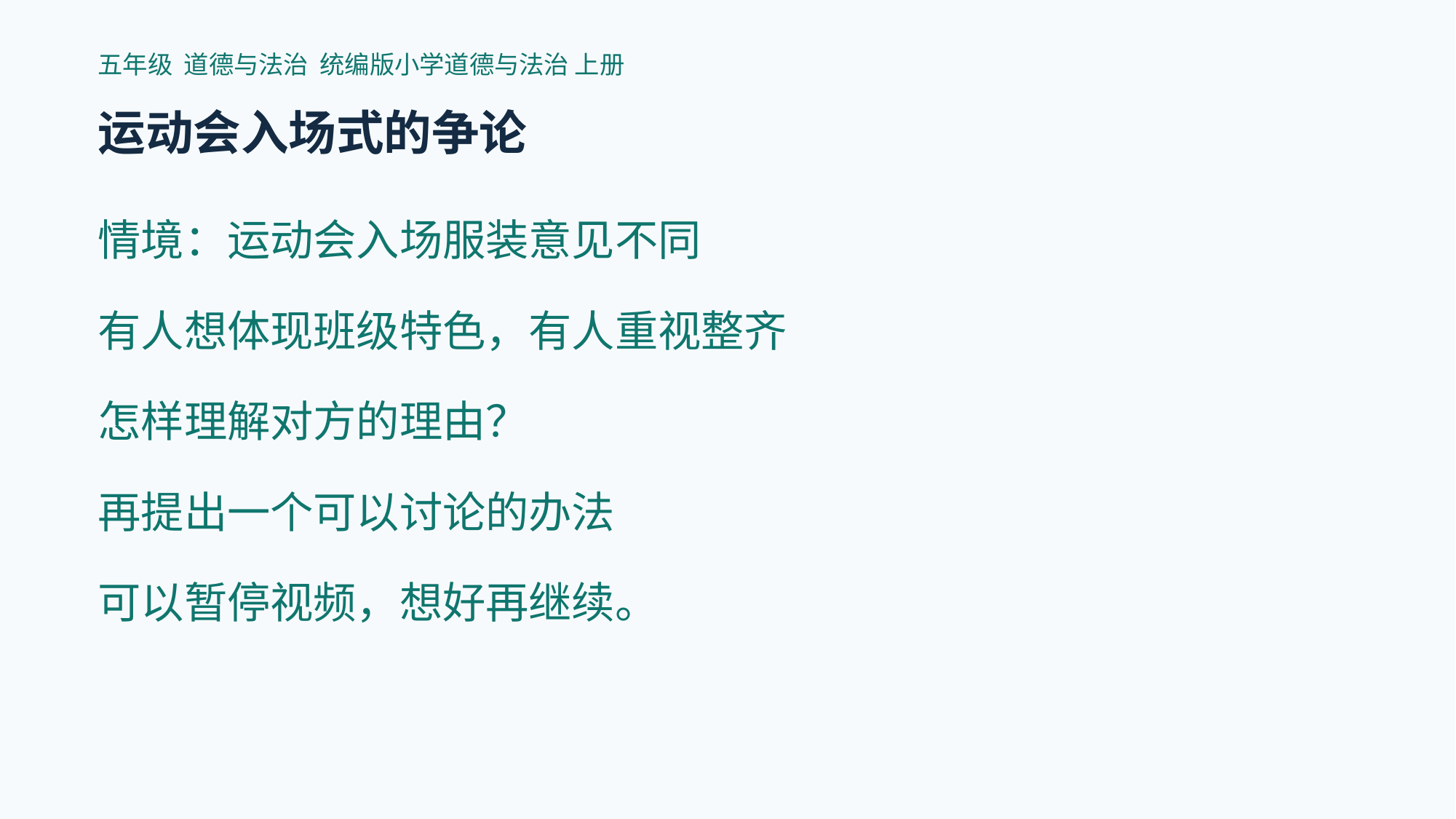

五年级  道德与法治  统编版小学道德与法治 上册
运动会入场式的争论
情境：运动会入场服装意见不同
有人想体现班级特色，有人重视整齐
怎样理解对方的理由？
再提出一个可以讨论的办法
可以暂停视频，想好再继续。